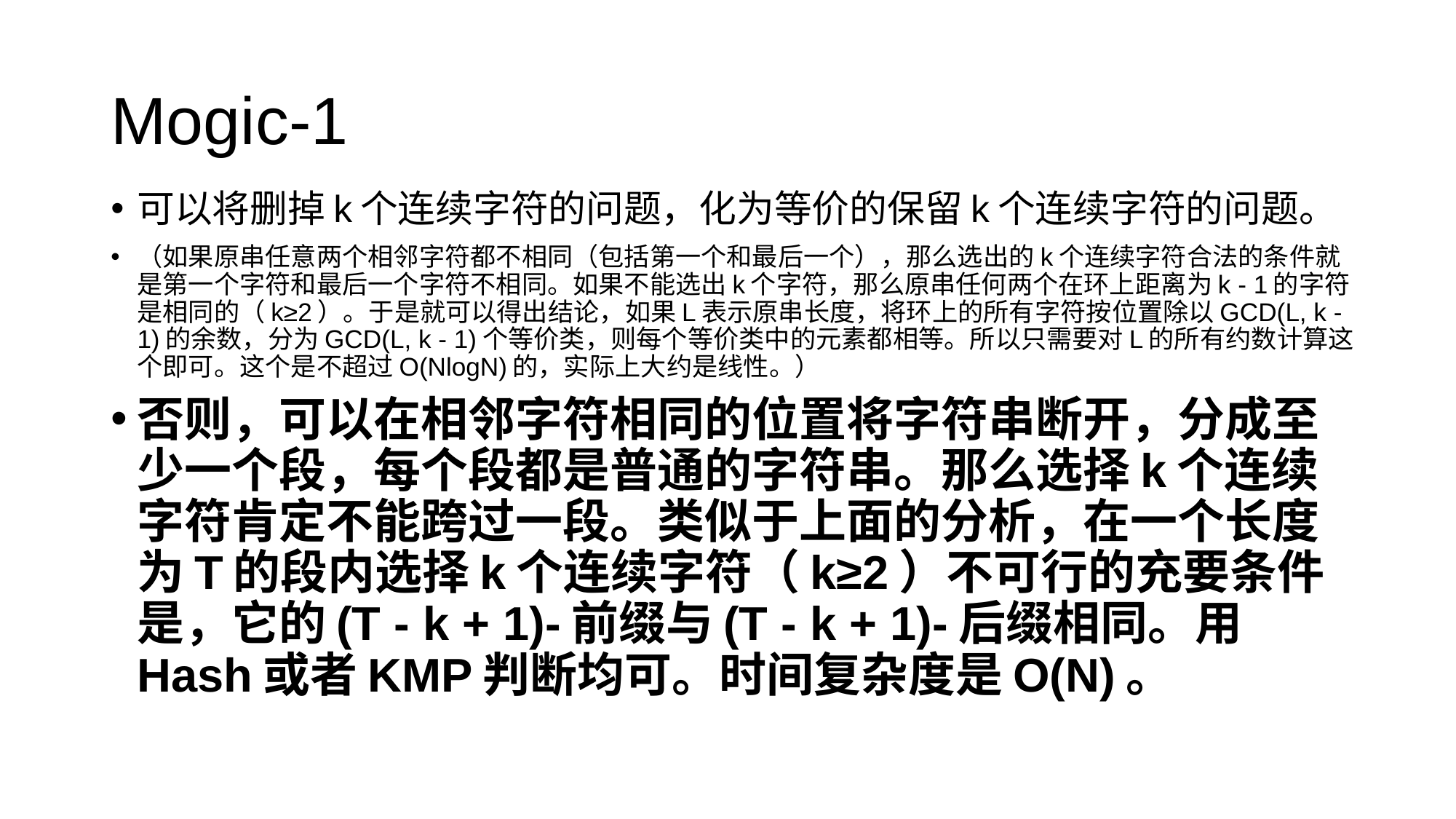

# Mogic-1
可以将删掉k个连续字符的问题，化为等价的保留k个连续字符的问题。
（如果原串任意两个相邻字符都不相同（包括第一个和最后一个），那么选出的k个连续字符合法的条件就是第一个字符和最后一个字符不相同。如果不能选出k个字符，那么原串任何两个在环上距离为k - 1的字符是相同的（k≥2）。于是就可以得出结论，如果L表示原串长度，将环上的所有字符按位置除以GCD(L, k - 1)的余数，分为GCD(L, k - 1)个等价类，则每个等价类中的元素都相等。所以只需要对L的所有约数计算这个即可。这个是不超过O(NlogN)的，实际上大约是线性。）
否则，可以在相邻字符相同的位置将字符串断开，分成至少一个段，每个段都是普通的字符串。那么选择k个连续字符肯定不能跨过一段。类似于上面的分析，在一个长度为T的段内选择k个连续字符（k≥2）不可行的充要条件是，它的(T - k + 1)-前缀与(T - k + 1)-后缀相同。用Hash或者KMP判断均可。时间复杂度是O(N)。